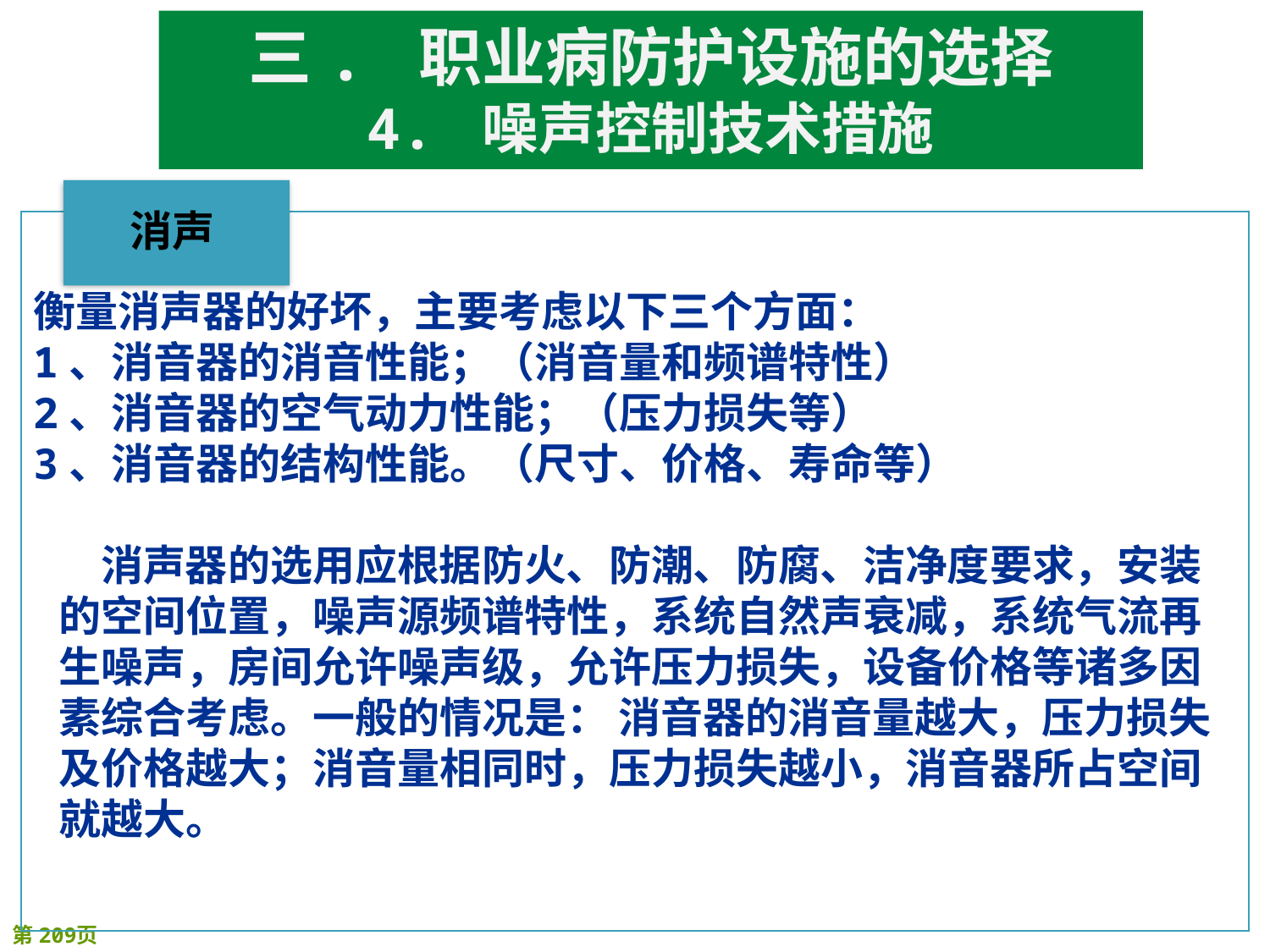

三. 职业病防护设施的选择
4. 噪声控制技术措施
消声

衡量消声器的好坏，主要考虑以下三个方面：
1、消音器的消音性能；（消音量和频谱特性）
2、消音器的空气动力性能；（压力损失等）
3、消音器的结构性能。（尺寸、价格、寿命等）

      消声器的选用应根据防火、防潮、防腐、洁净度要求，安装的空间位置，噪声源频谱特性，系统自然声衰减，系统气流再生噪声，房间允许噪声级，允许压力损失，设备价格等诸多因素综合考虑。一般的情况是： 消音器的消音量越大，压力损失及价格越大；消音量相同时，压力损失越小，消音器所占空间就越大。